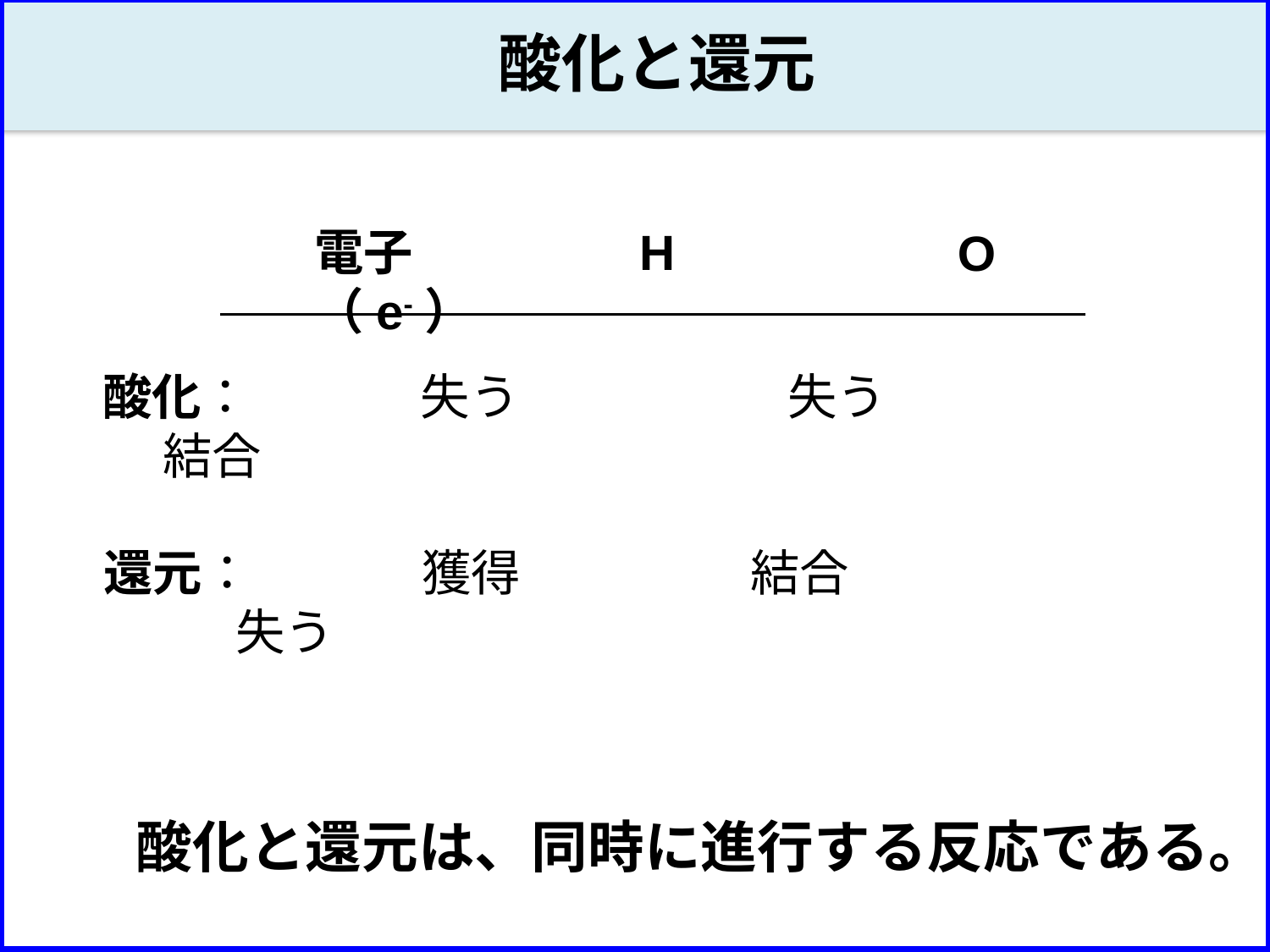

酸化と還元
H
電子（e-）
O
酸化：　　　  失う　　　　　  失う　　　　　  　結合
還元：　　　  獲得　　　　   結合　　　 　　   失う
酸化と還元は、同時に進行する反応である。